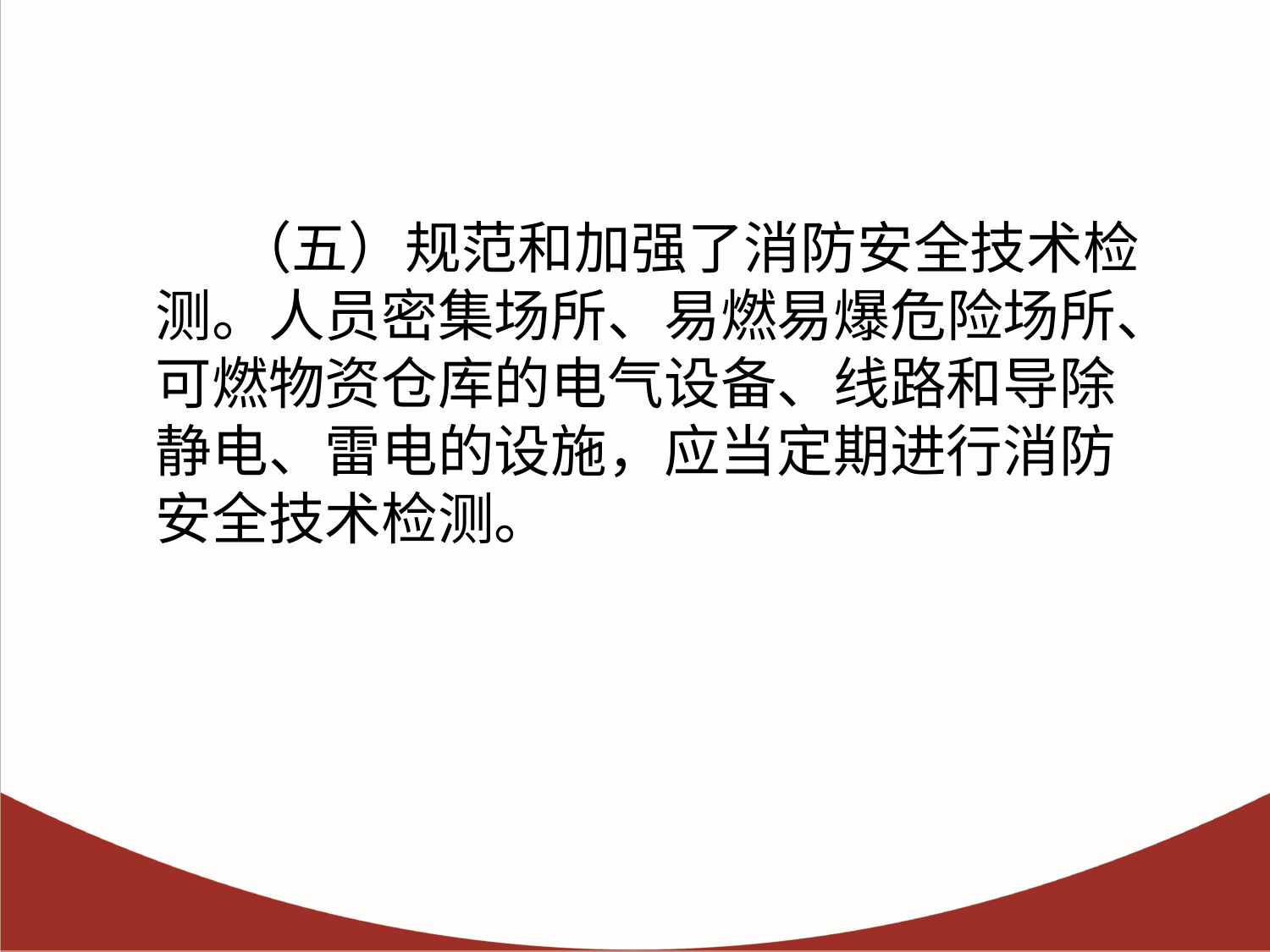

（五）规范和加强了消防安全技术检测。人员密集场所、易燃易爆危险场所、可燃物资仓库的电气设备、线路和导除静电、雷电的设施，应当定期进行消防安全技术检测。